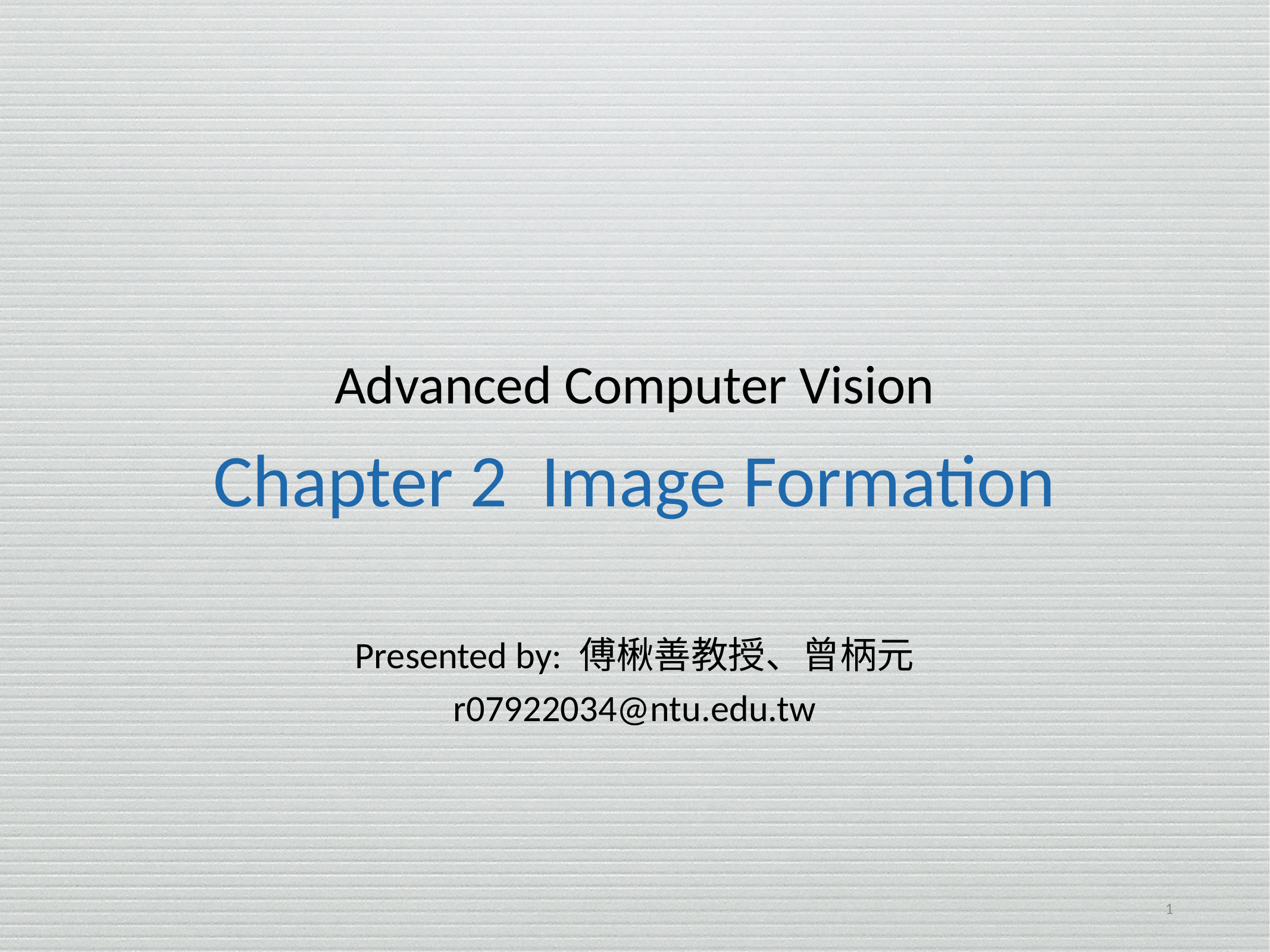

# Advanced Computer Vision

Chapter 2  Image Formation
Presented by: 傅楸善教授、曾柄元
r07922034@ntu.edu.tw
1